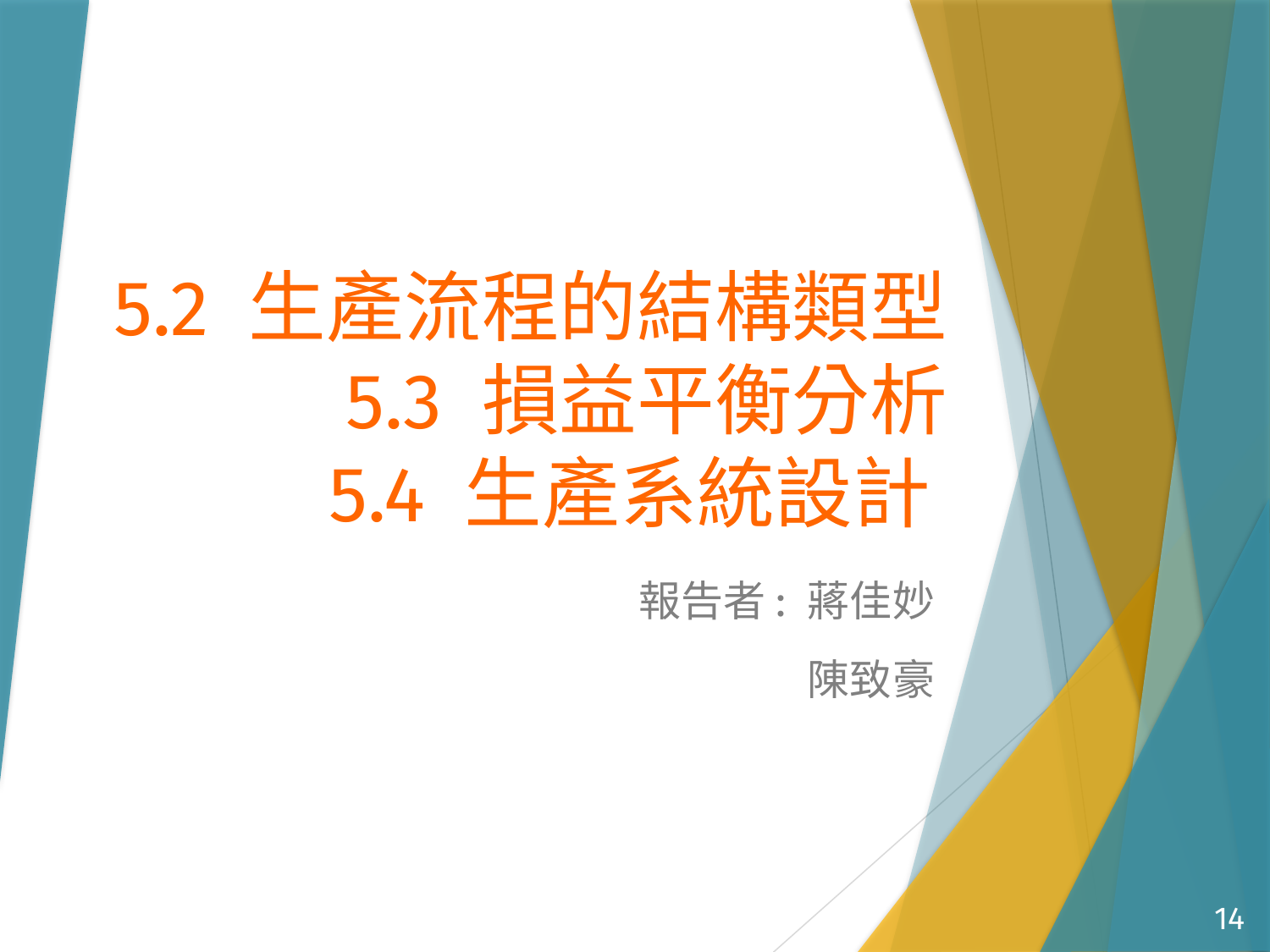

# 5.2 生產流程的結構類型 5.3 損益平衡分析 5.4 生產系統設計
報告者: 蔣佳妙
陳致豪
14